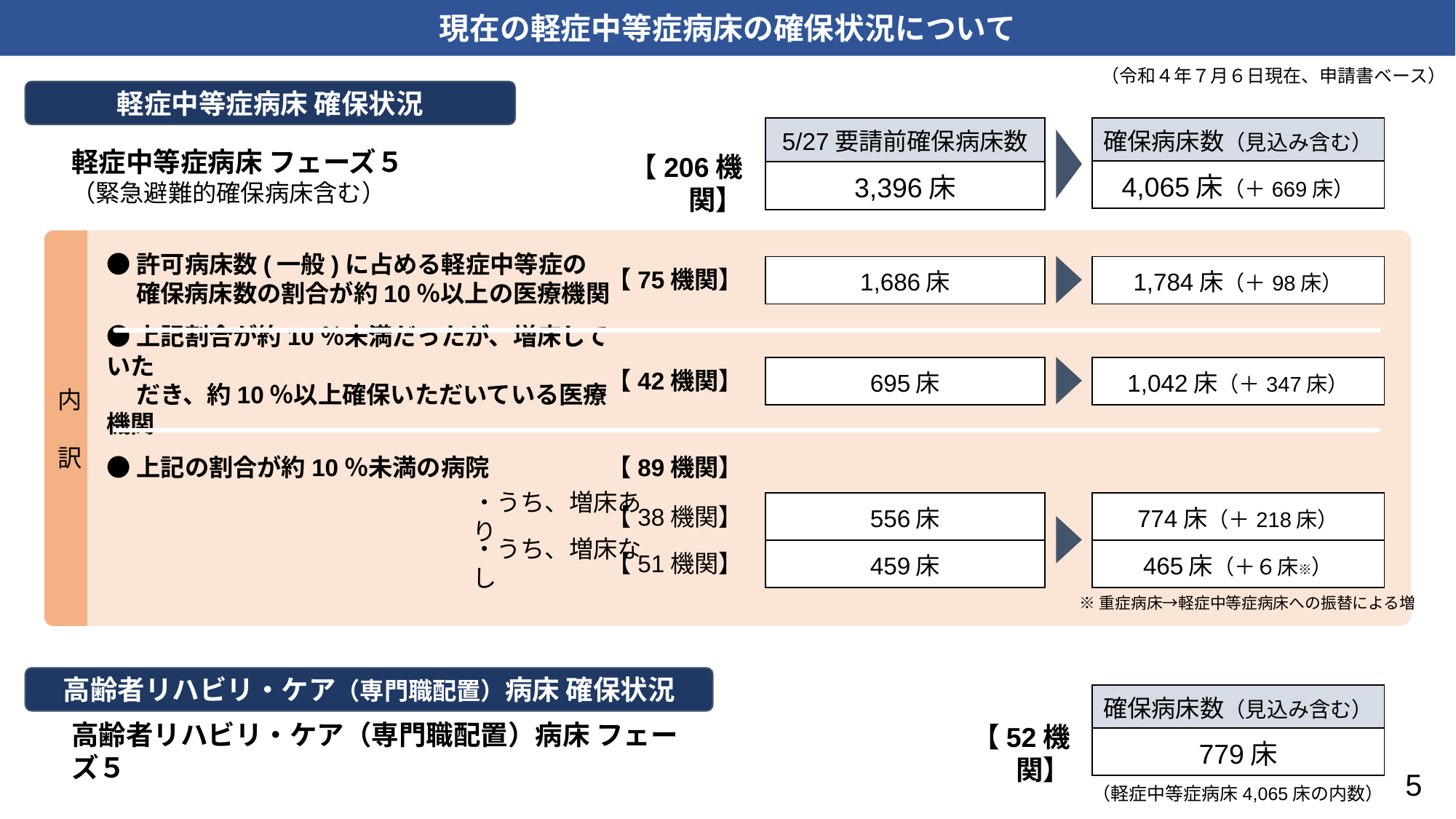

現在の軽症中等症病床の確保状況について
（令和４年７月６日現在、申請書ベース）
軽症中等症病床 確保状況
| 5/27要請前確保病床数 |
| --- |
| 3,396床 |
| 確保病床数（見込み含む） |
| --- |
| 4,065床（＋669床） |

軽症中等症病床 フェーズ５
（緊急避難的確保病床含む）
【206機関】

●許可病床数(一般)に占める軽症中等症の
　 確保病床数の割合が約10％以上の医療機関

【75機関】
| 1,686床 |
| --- |
| 1,784床（＋98床） |
| --- |
●上記割合が約10％未満だったが、増床していた
　 だき、約10％以上確保いただいている医療機関

【42機関】
| 695床 |
| --- |
| 1,042床（＋347床） |
| --- |
内

訳
●上記の割合が約10％未満の病院
【89機関】
| 556床 |
| --- |
| 459床 |
| 774床（＋218床） |
| --- |
| 465床（＋６床※） |
・うち、増床あり
【38機関】

・うち、増床なし
【51機関】
※重症病床→軽症中等症病床への振替による増
高齢者リハビリ・ケア（専門職配置）病床 確保状況
| 確保病床数（見込み含む） |
| --- |
| 779床 |
高齢者リハビリ・ケア（専門職配置）病床 フェーズ５
【52機関】
5
（軽症中等症病床4,065床の内数）